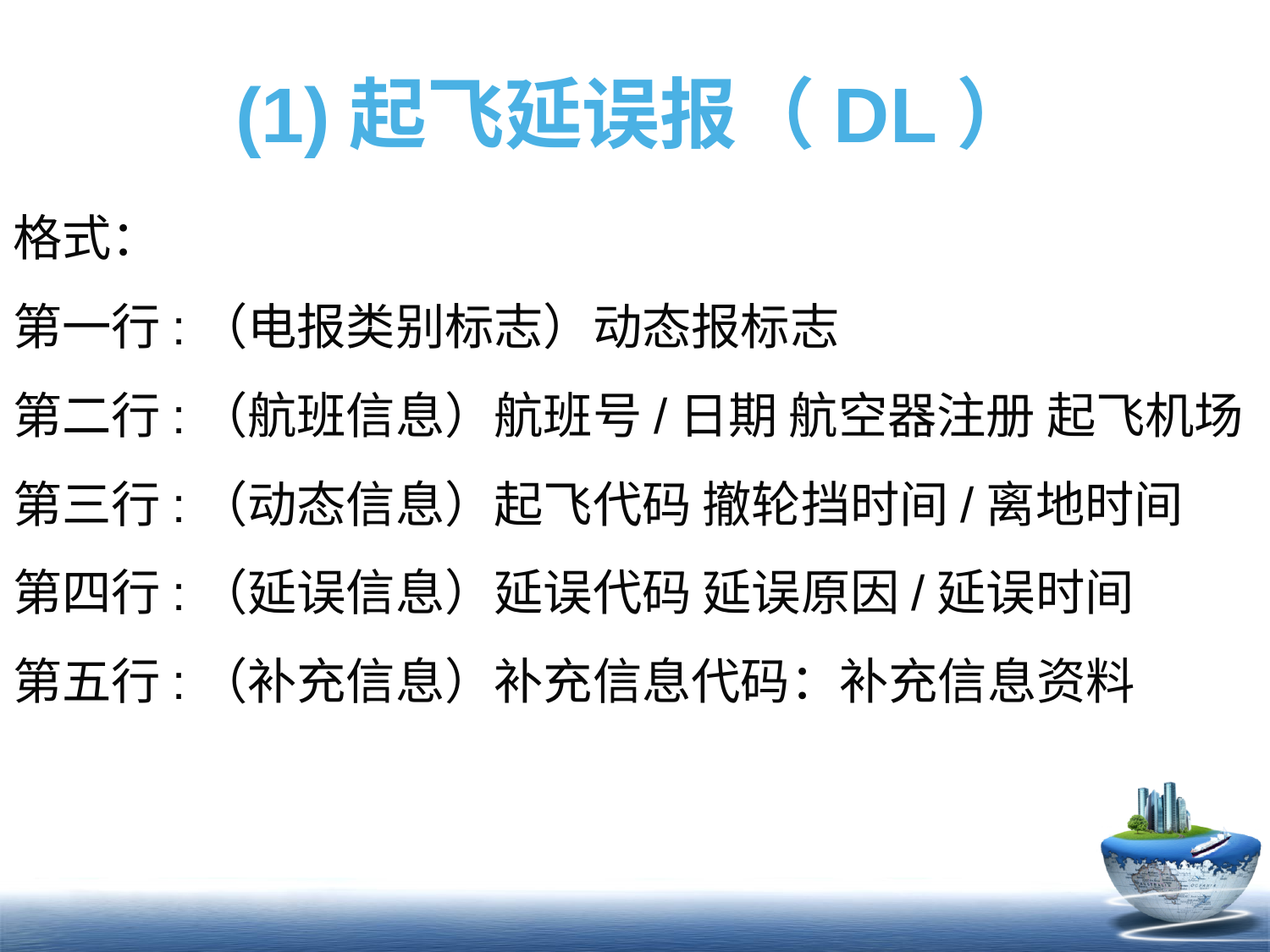

# (1)起飞延误报（DL）
格式：
第一行:（电报类别标志）动态报标志
第二行:（航班信息）航班号/日期 航空器注册 起飞机场
第三行:（动态信息）起飞代码 撤轮挡时间/离地时间
第四行:（延误信息）延误代码 延误原因/延误时间
第五行:（补充信息）补充信息代码：补充信息资料